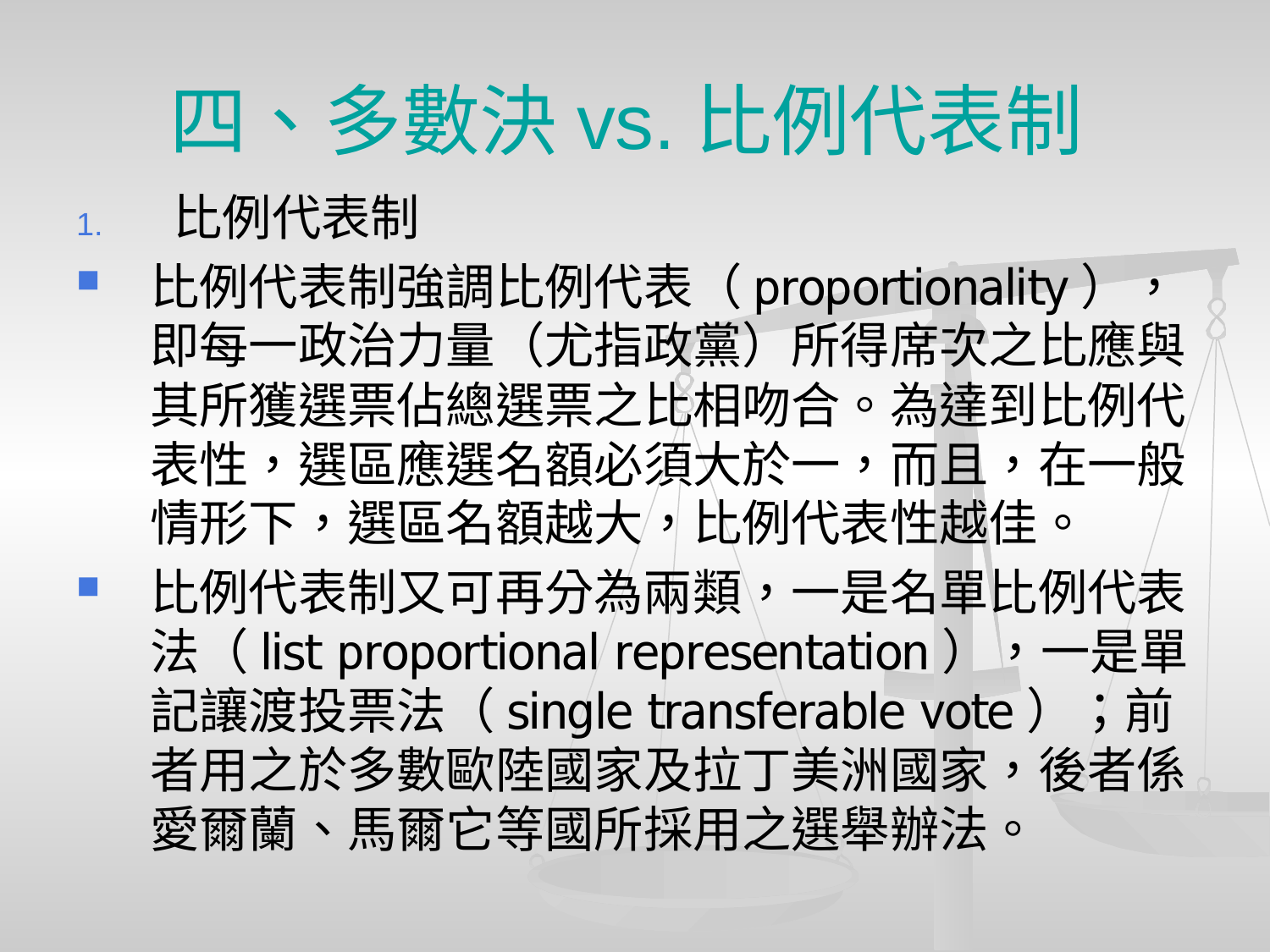

# 四、多數決vs.比例代表制
 比例代表制
比例代表制強調比例代表（proportionality），即每一政治力量（尤指政黨）所得席次之比應與其所獲選票佔總選票之比相吻合。為達到比例代表性，選區應選名額必須大於一，而且，在一般情形下，選區名額越大，比例代表性越佳。
比例代表制又可再分為兩類，一是名單比例代表法（list proportional representation），一是單記讓渡投票法（single transferable vote）；前者用之於多數歐陸國家及拉丁美洲國家，後者係愛爾蘭、馬爾它等國所採用之選舉辦法。